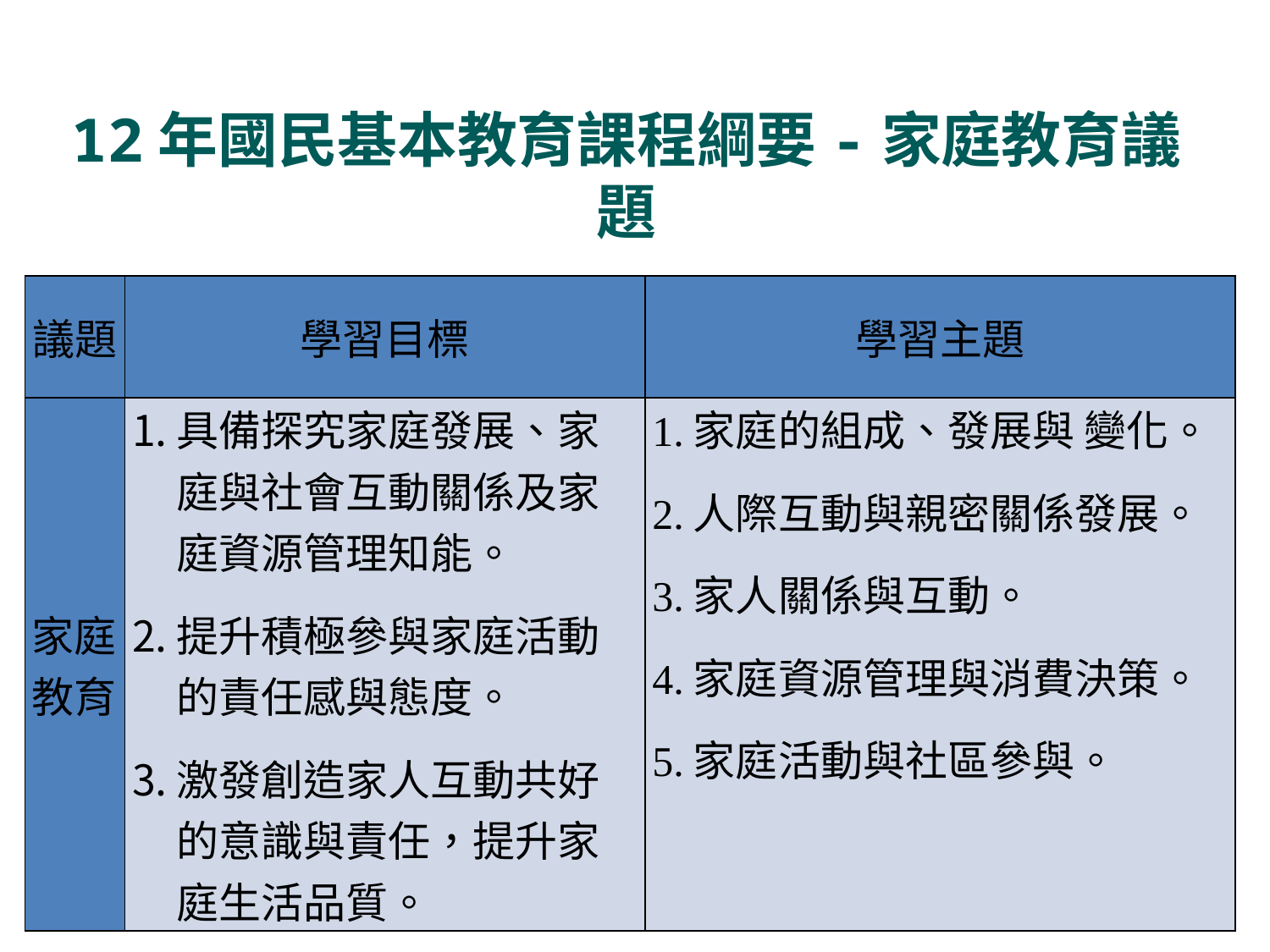

# 12年國民基本教育課程綱要-家庭教育議題
| 議題 | 學習目標 | 學習主題 |
| --- | --- | --- |
| 家庭教育 | 具備探究家庭發展、家庭與社會互動關係及家庭資源管理知能。 提升積極參與家庭活動的責任感與態度。 激發創造家人互動共好的意識與責任，提升家庭生活品質。 | 1.家庭的組成、發展與 變化。 2.人際互動與親密關係發展。 3.家人關係與互動。 4.家庭資源管理與消費決策。 5.家庭活動與社區參與。 |